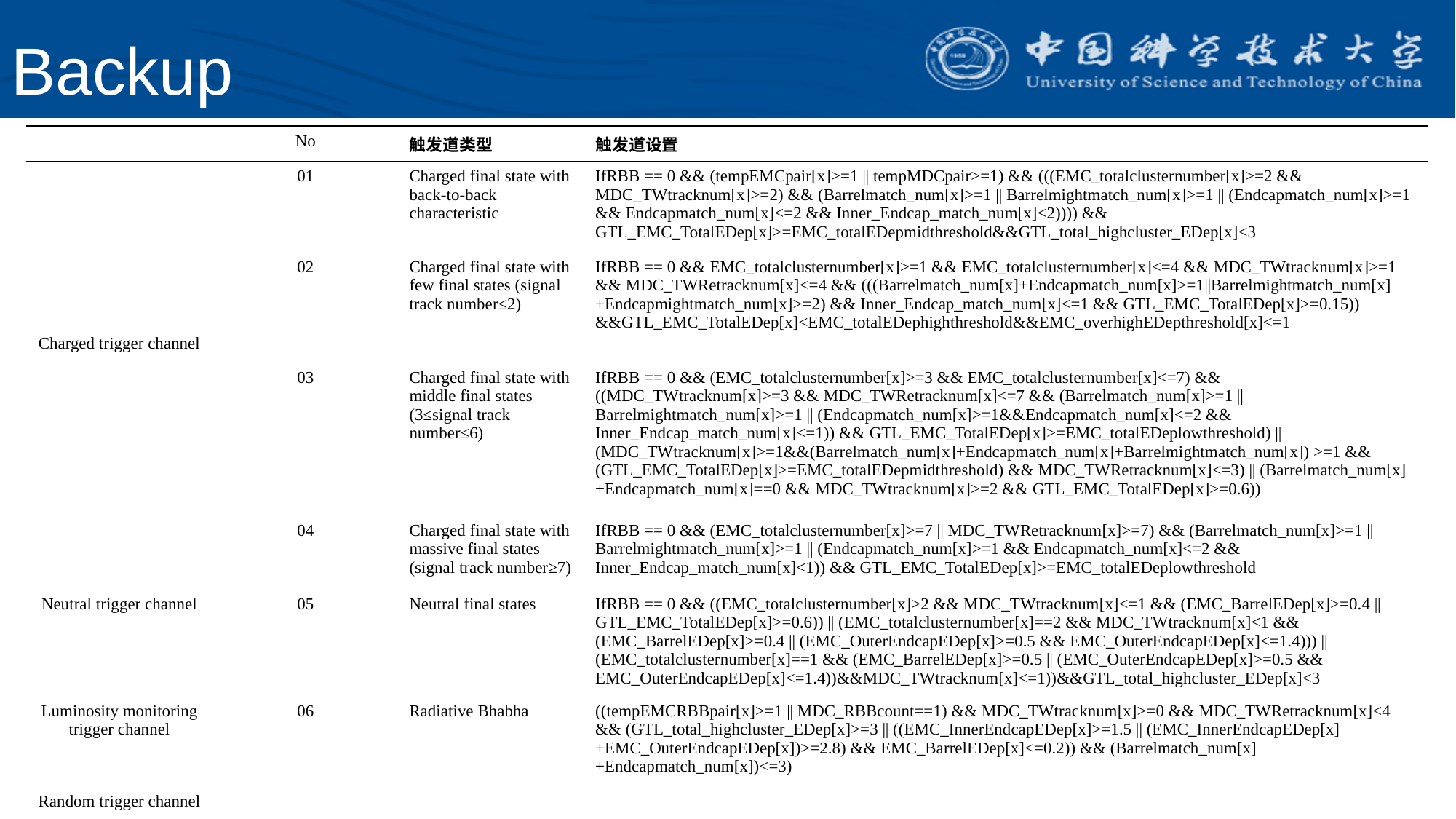

# Backup
|  | No | 触发道类型 | 触发道设置 |
| --- | --- | --- | --- |
| Charged trigger channel | 01 | Charged final state with back-to-back characteristic | IfRBB == 0 && (tempEMCpair[x]>=1 || tempMDCpair>=1) && (((EMC\_totalclusternumber[x]>=2 && MDC\_TWtracknum[x]>=2) && (Barrelmatch\_num[x]>=1 || Barrelmightmatch\_num[x]>=1 || (Endcapmatch\_num[x]>=1 && Endcapmatch\_num[x]<=2 && Inner\_Endcap\_match\_num[x]<2)))) && GTL\_EMC\_TotalEDep[x]>=EMC\_totalEDepmidthreshold&&GTL\_total\_highcluster\_EDep[x]<3 |
| 3 | 02 | Charged final state with few final states (signal track number≤2) | IfRBB == 0 && EMC\_totalclusternumber[x]>=1 && EMC\_totalclusternumber[x]<=4 && MDC\_TWtracknum[x]>=1 && MDC\_TWRetracknum[x]<=4 && (((Barrelmatch\_num[x]+Endcapmatch\_num[x]>=1||Barrelmightmatch\_num[x]+Endcapmightmatch\_num[x]>=2) && Inner\_Endcap\_match\_num[x]<=1 && GTL\_EMC\_TotalEDep[x]>=0.15)) &&GTL\_EMC\_TotalEDep[x]<EMC\_totalEDephighthreshold&&EMC\_overhighEDepthreshold[x]<=1 |
| 4 | 03 | Charged final state with middle final states (3≤signal track number≤6) | IfRBB == 0 && (EMC\_totalclusternumber[x]>=3 && EMC\_totalclusternumber[x]<=7) && ((MDC\_TWtracknum[x]>=3 && MDC\_TWRetracknum[x]<=7 && (Barrelmatch\_num[x]>=1 || Barrelmightmatch\_num[x]>=1 || (Endcapmatch\_num[x]>=1&&Endcapmatch\_num[x]<=2 && Inner\_Endcap\_match\_num[x]<=1)) && GTL\_EMC\_TotalEDep[x]>=EMC\_totalEDeplowthreshold) || (MDC\_TWtracknum[x]>=1&&(Barrelmatch\_num[x]+Endcapmatch\_num[x]+Barrelmightmatch\_num[x]) >=1 && (GTL\_EMC\_TotalEDep[x]>=EMC\_totalEDepmidthreshold) && MDC\_TWRetracknum[x]<=3) || (Barrelmatch\_num[x]+Endcapmatch\_num[x]==0 && MDC\_TWtracknum[x]>=2 && GTL\_EMC\_TotalEDep[x]>=0.6)) |
| 5 | 04 | Charged final state with massive final states (signal track number≥7) | IfRBB == 0 && (EMC\_totalclusternumber[x]>=7 || MDC\_TWRetracknum[x]>=7) && (Barrelmatch\_num[x]>=1 || Barrelmightmatch\_num[x]>=1 || (Endcapmatch\_num[x]>=1 && Endcapmatch\_num[x]<=2 && Inner\_Endcap\_match\_num[x]<1)) && GTL\_EMC\_TotalEDep[x]>=EMC\_totalEDeplowthreshold |
| Neutral trigger channel | 05 | Neutral final states | IfRBB == 0 && ((EMC\_totalclusternumber[x]>2 && MDC\_TWtracknum[x]<=1 && (EMC\_BarrelEDep[x]>=0.4 || GTL\_EMC\_TotalEDep[x]>=0.6)) || (EMC\_totalclusternumber[x]==2 && MDC\_TWtracknum[x]<1 && (EMC\_BarrelEDep[x]>=0.4 || (EMC\_OuterEndcapEDep[x]>=0.5 && EMC\_OuterEndcapEDep[x]<=1.4))) || (EMC\_totalclusternumber[x]==1 && (EMC\_BarrelEDep[x]>=0.5 || (EMC\_OuterEndcapEDep[x]>=0.5 && EMC\_OuterEndcapEDep[x]<=1.4))&&MDC\_TWtracknum[x]<=1))&&GTL\_total\_highcluster\_EDep[x]<3 |
| Luminosity monitoring trigger channel | 06 | Radiative Bhabha | ((tempEMCRBBpair[x]>=1 || MDC\_RBBcount==1) && MDC\_TWtracknum[x]>=0 && MDC\_TWRetracknum[x]<4 && (GTL\_total\_highcluster\_EDep[x]>=3 || ((EMC\_InnerEndcapEDep[x]>=1.5 || (EMC\_InnerEndcapEDep[x]+EMC\_OuterEndcapEDep[x])>=2.8) && EMC\_BarrelEDep[x]<=0.2)) && (Barrelmatch\_num[x]+Endcapmatch\_num[x])<=3) |
| Random trigger channel |  |  |  |